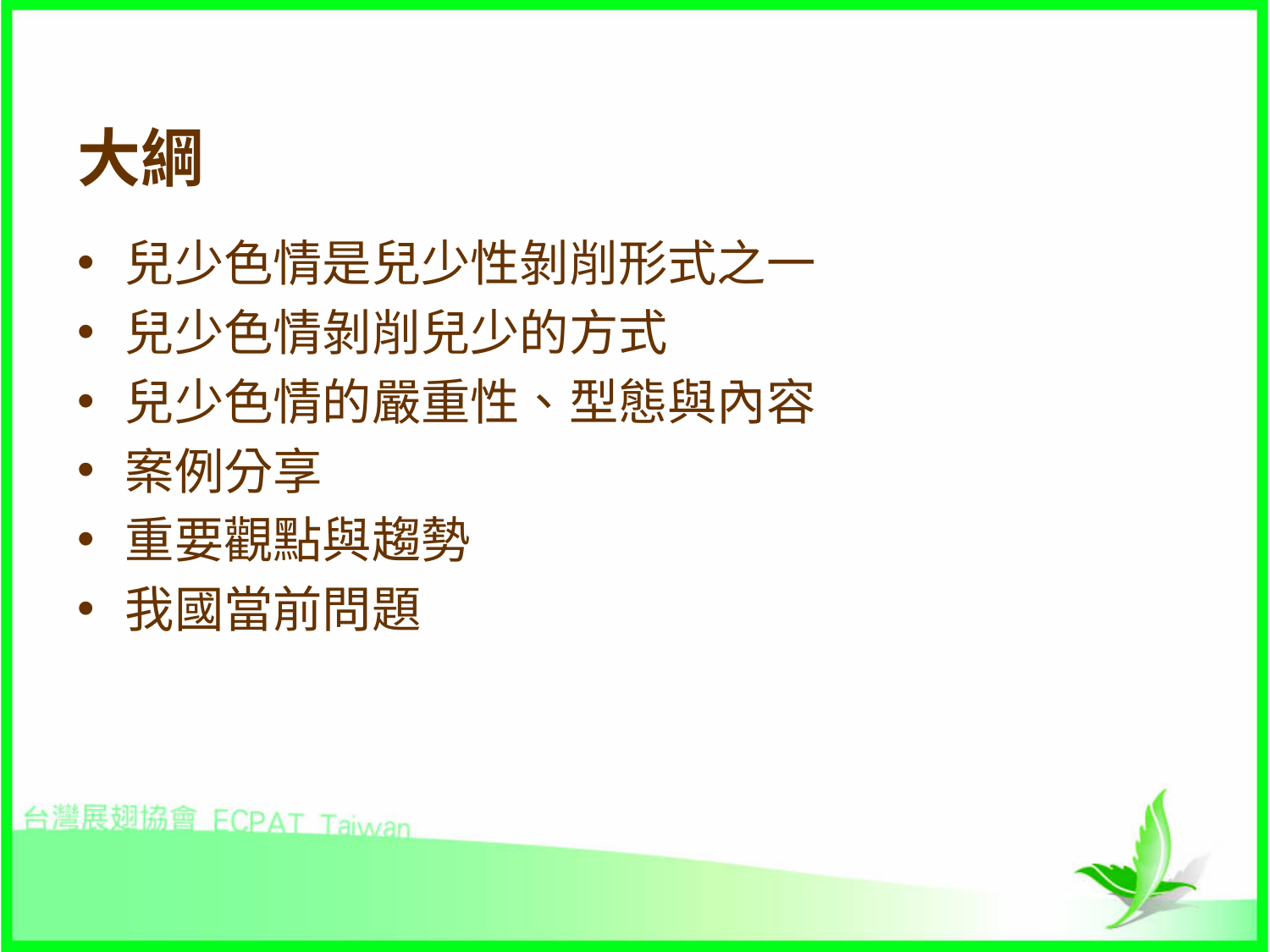

# 大綱
兒少色情是兒少性剝削形式之一
兒少色情剝削兒少的方式
兒少色情的嚴重性、型態與內容
案例分享
重要觀點與趨勢
我國當前問題